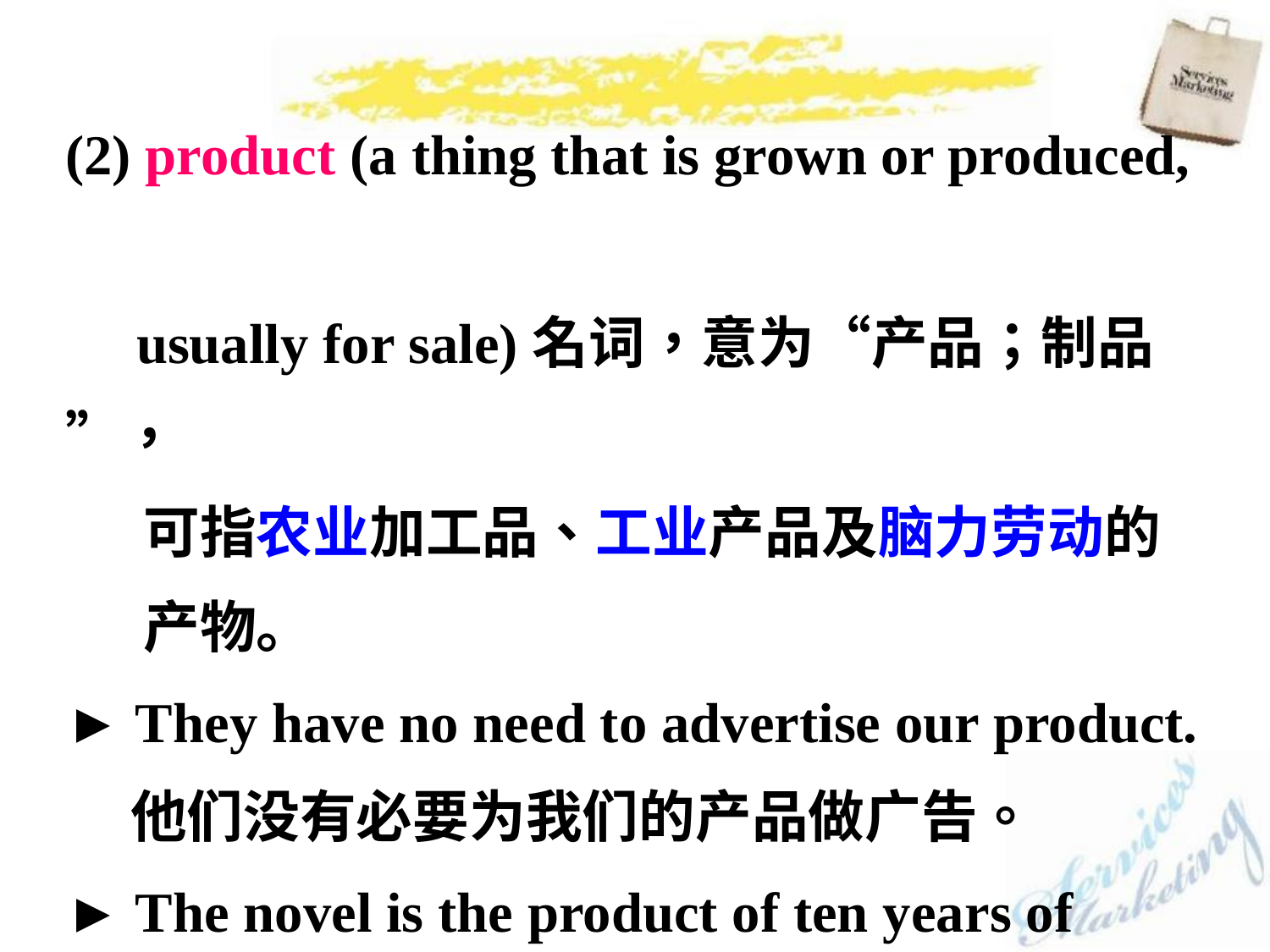

(2) product (a thing that is grown or produced,
     usually for sale)名词，意为“产品；制品”，
     可指农业加工品、工业产品及脑力劳动的
     产物。
► They have no need to advertise our product.
    他们没有必要为我们的产品做广告。
► The novel is the product of ten years of labor.
   这部小说是十年努力的产物。